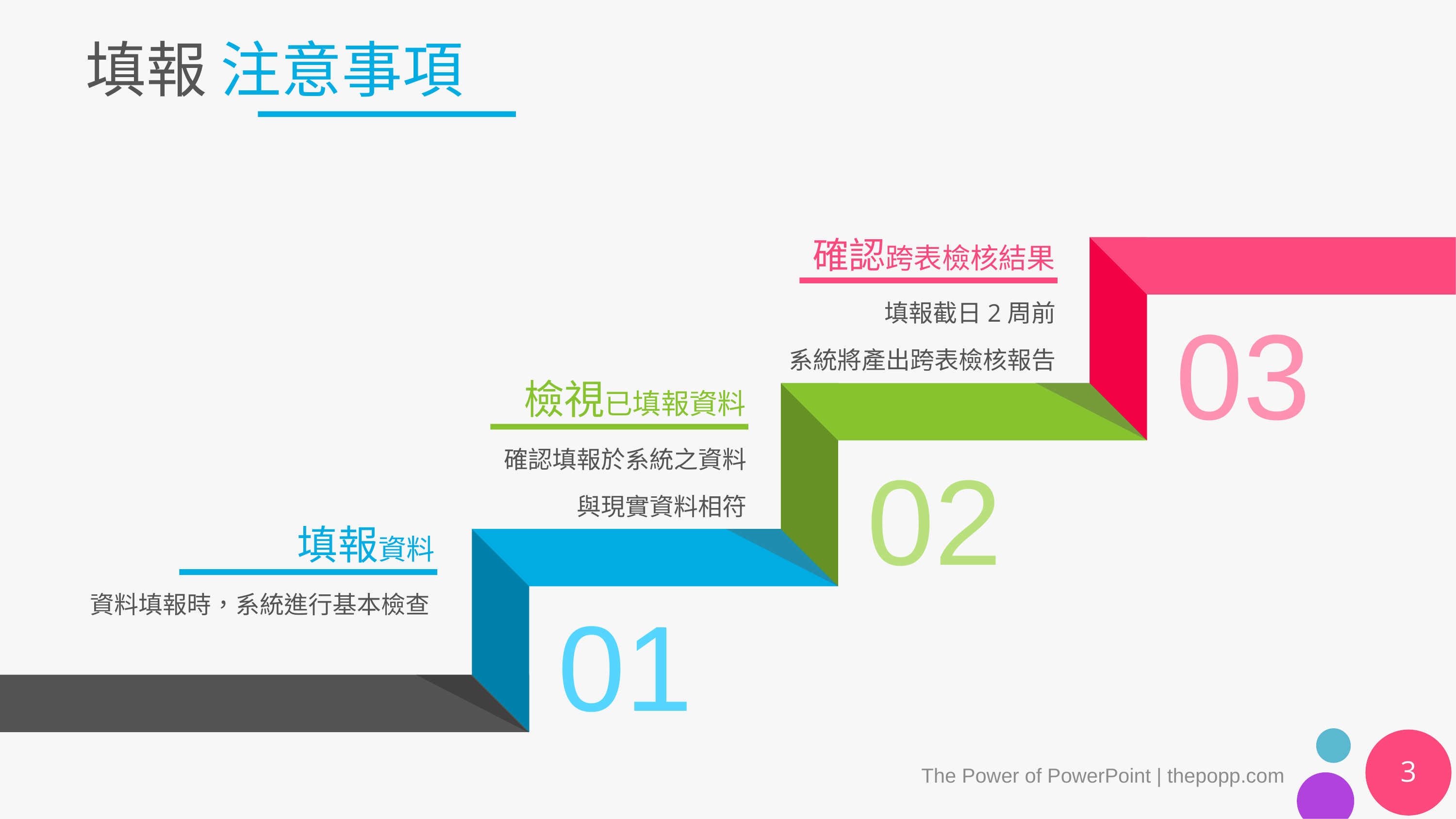

# 填報 注意事項
確認跨表檢核結果
填報截日2周前
系統將產出跨表檢核報告
檢視已填報資料
確認填報於系統之資料
與現實資料相符
填報資料
資料填報時，系統進行基本檢查
3
The Power of PowerPoint | thepopp.com